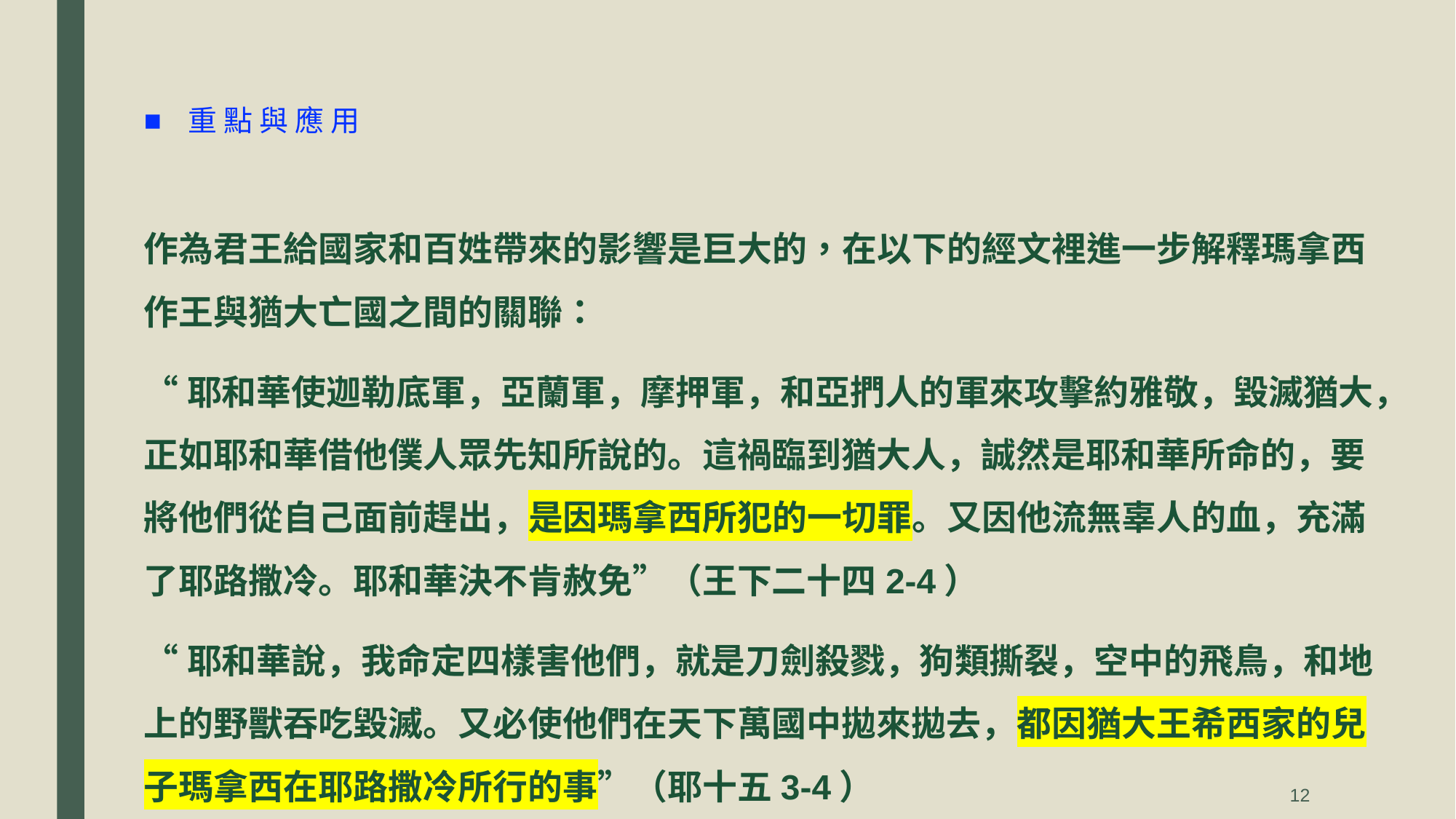

重 點 與 應 用

作為君王給國家和百姓帶來的影響是巨大的，在以下的經文裡進一步解釋瑪拿西作王與猶大亡國之間的關聯：
“耶和華使迦勒底軍，亞蘭軍，摩押軍，和亞捫人的軍來攻擊約雅敬，毀滅猶大，正如耶和華借他僕人眾先知所說的。這禍臨到猶大人，誠然是耶和華所命的，要將他們從自己面前趕出，是因瑪拿西所犯的一切罪。又因他流無辜人的血，充滿了耶路撒冷。耶和華決不肯赦免”（王下二十四2-4）
“耶和華說，我命定四樣害他們，就是刀劍殺戮，狗類撕裂，空中的飛鳥，和地上的野獸吞吃毀滅。又必使他們在天下萬國中拋來拋去，都因猶大王希西家的兒子瑪拿西在耶路撒冷所行的事”（耶十五3-4）

12